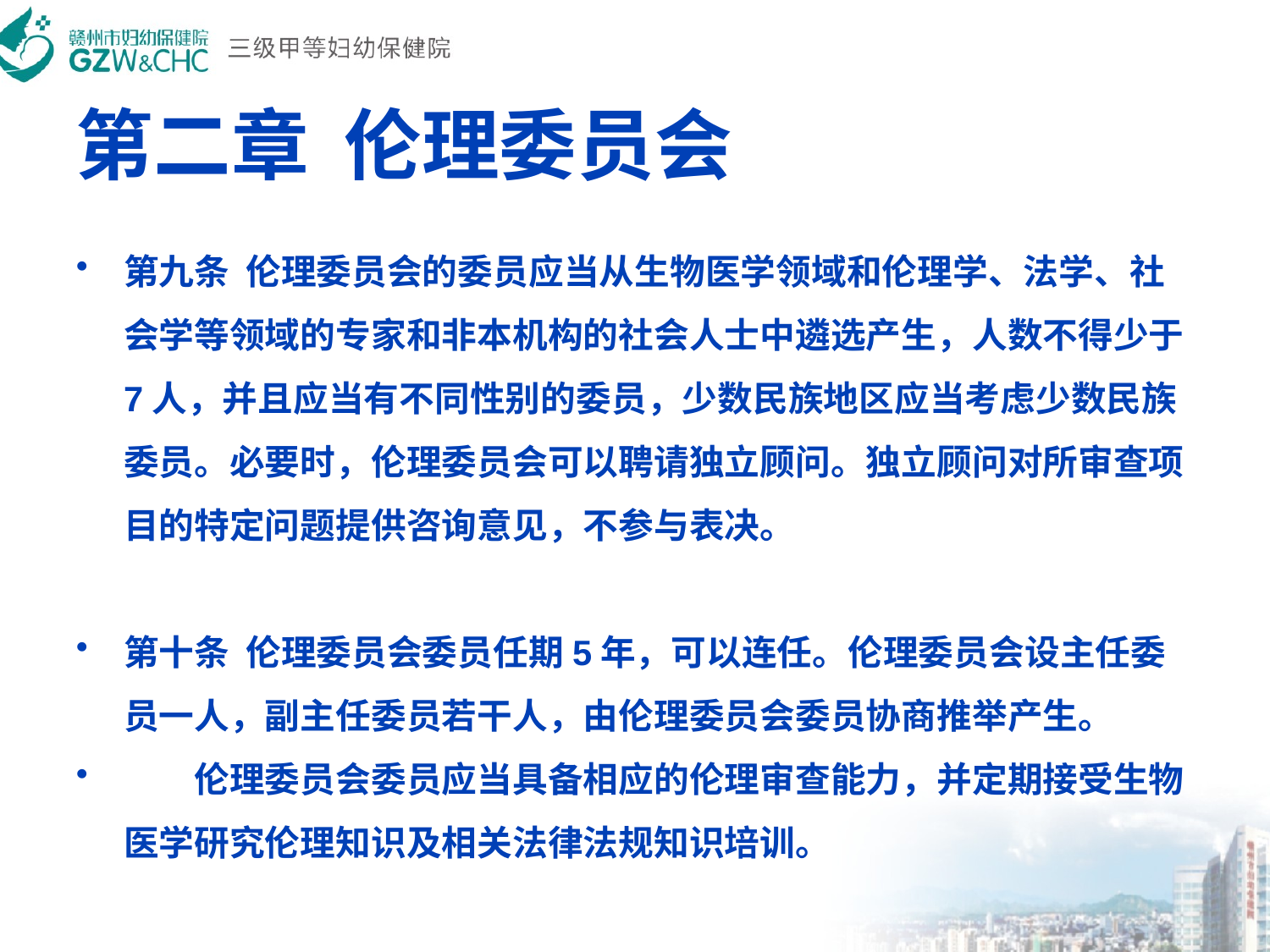

# 第二章  伦理委员会
第九条  伦理委员会的委员应当从生物医学领域和伦理学、法学、社会学等领域的专家和非本机构的社会人士中遴选产生，人数不得少于7人，并且应当有不同性别的委员，少数民族地区应当考虑少数民族委员。必要时，伦理委员会可以聘请独立顾问。独立顾问对所审查项目的特定问题提供咨询意见，不参与表决。

第十条  伦理委员会委员任期5年，可以连任。伦理委员会设主任委员一人，副主任委员若干人，由伦理委员会委员协商推举产生。
　　伦理委员会委员应当具备相应的伦理审查能力，并定期接受生物医学研究伦理知识及相关法律法规知识培训。